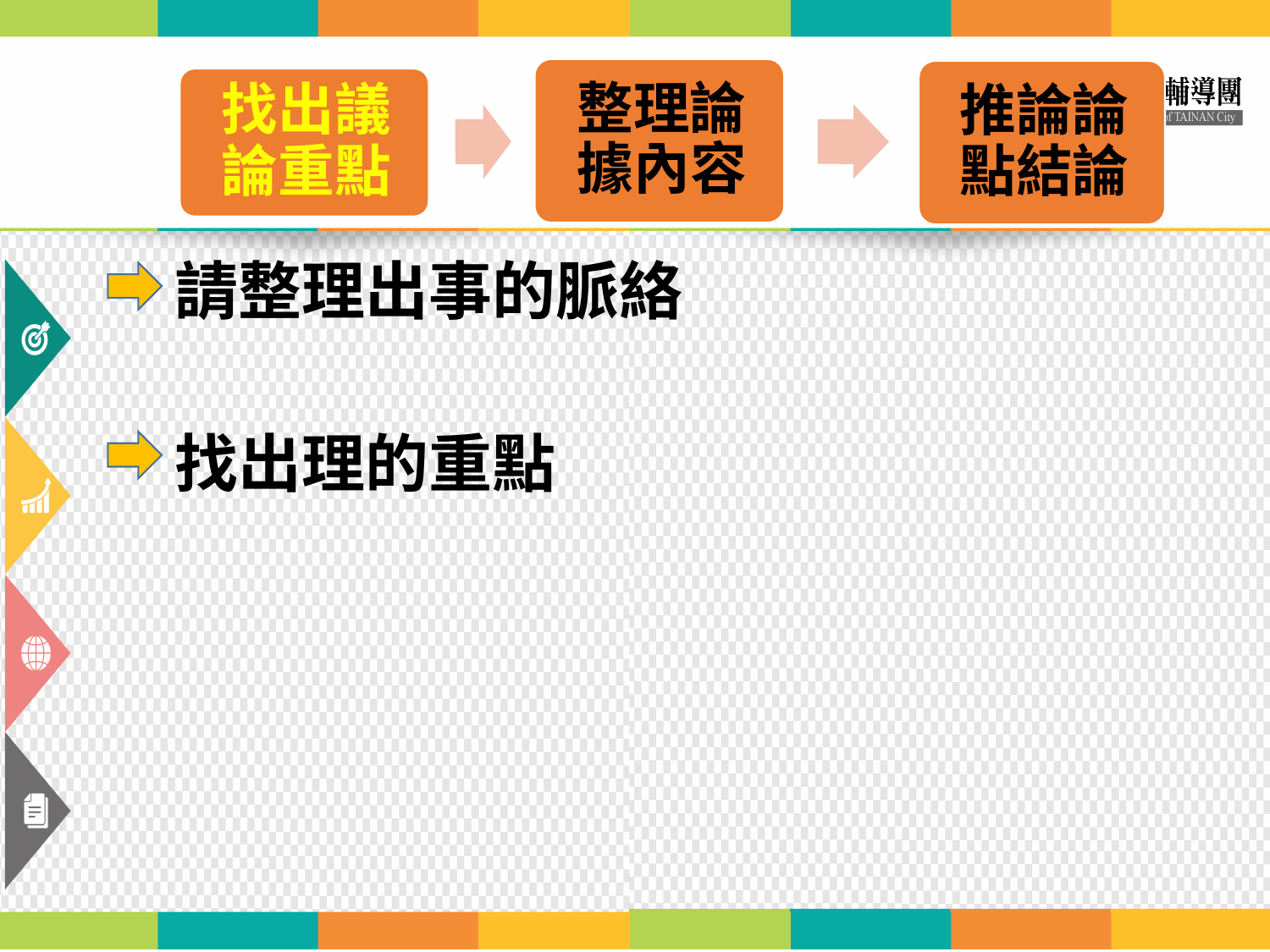

找出議論重點

整理論據內容

推論論點結論
請整理出事的脈絡

找出理的重點